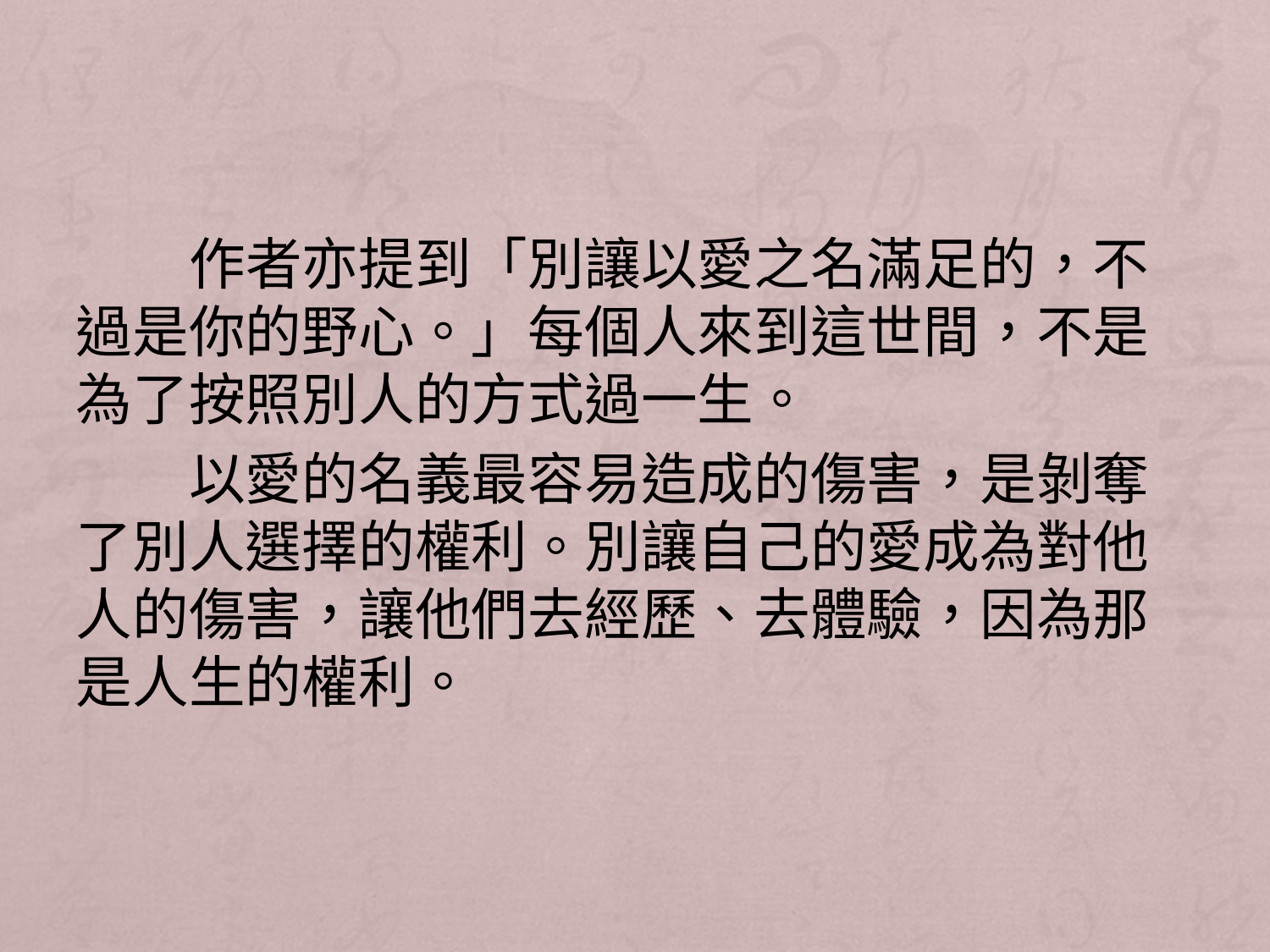

#
　　作者亦提到「別讓以愛之名滿足的，不過是你的野心。」每個人來到這世間，不是為了按照別人的方式過一生。
　　以愛的名義最容易造成的傷害，是剝奪了別人選擇的權利。別讓自己的愛成為對他人的傷害，讓他們去經歷、去體驗，因為那是人生的權利。